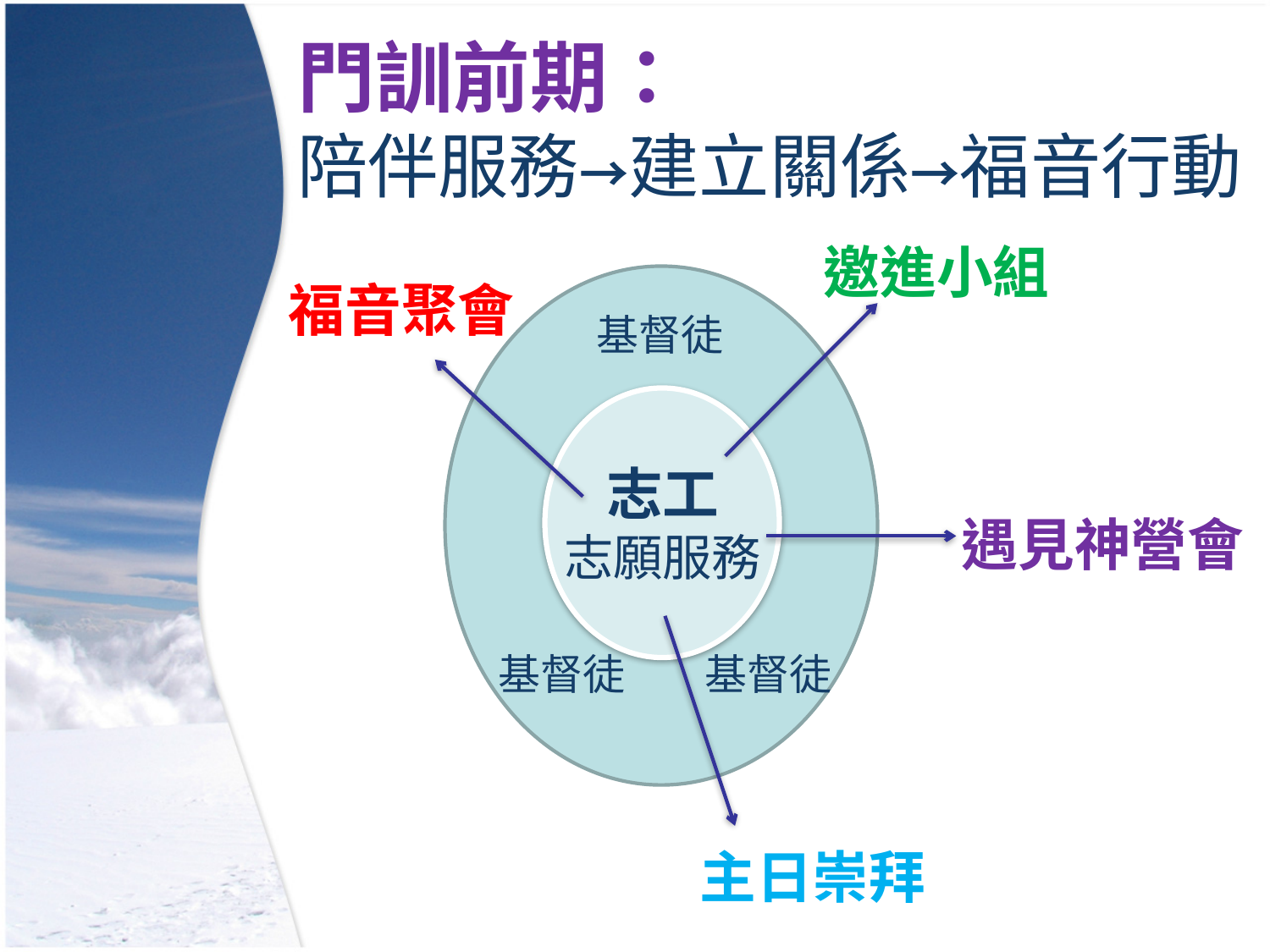

# 門訓前期： 陪伴服務→建立關係→福音行動
邀進小組

基督徒
基督徒
基督徒
福音聚會

志工
志願服務
遇見神營會
主日崇拜